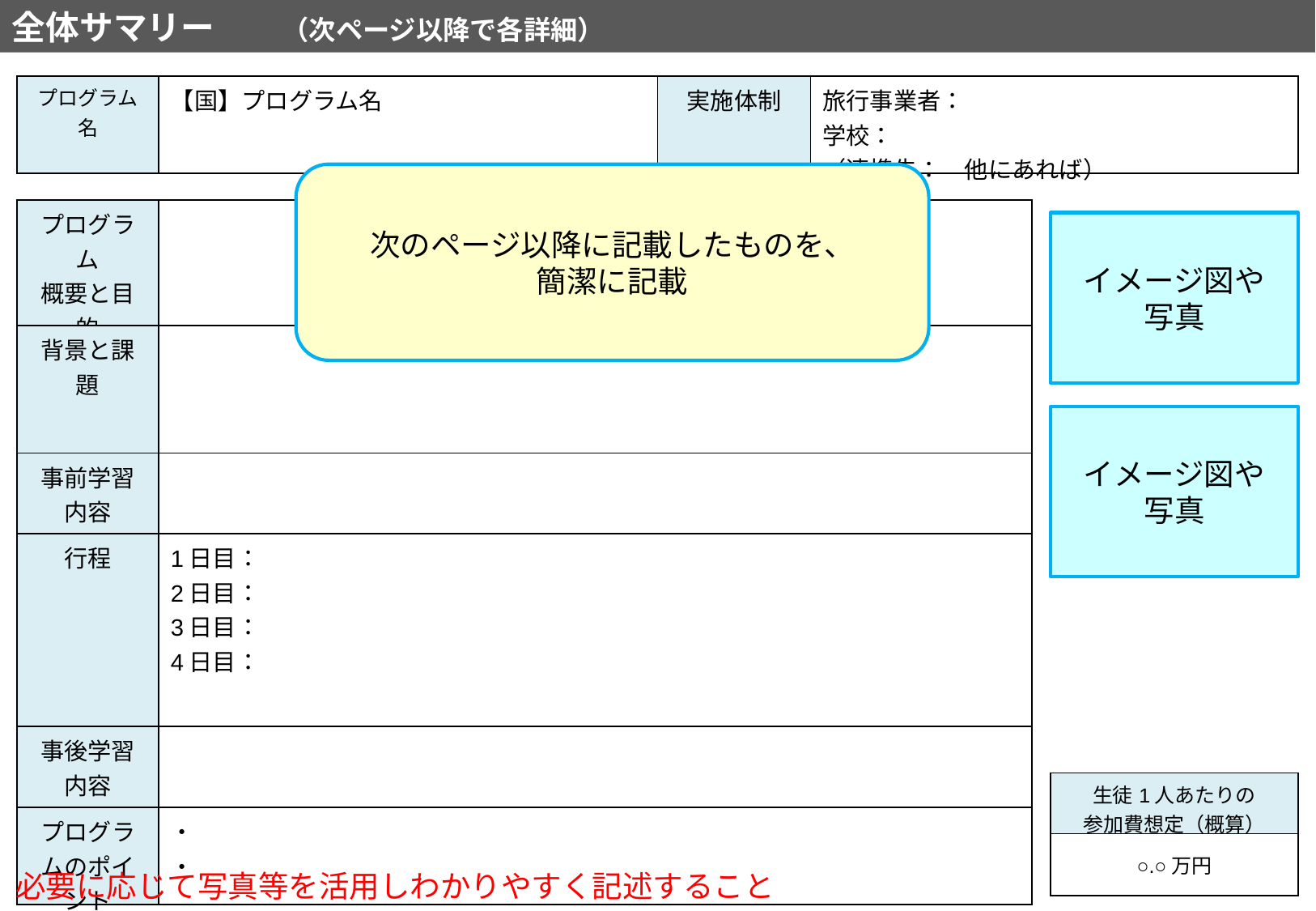

全体サマリー　　（次ページ以降で各詳細）
| プログラム名 | 【国】プログラム名 | 実施体制 | 旅行事業者： 学校： （連携先：　他にあれば） |
| --- | --- | --- | --- |
次のページ以降に記載したものを、
簡潔に記載
| プログラム 概要と目的 |  |
| --- | --- |
| 背景と課題 |  |
| 事前学習内容 |  |
| 行程 | 1日目： 2日目： 3日目： 4日目： |
| 事後学習内容 |  |
| プログラムのポイント | ・ ・ |
イメージ図や
写真
イメージ図や
写真
| 生徒1人あたりの 参加費想定（概算） |
| --- |
| ○.○万円 |
必要に応じて写真等を活用しわかりやすく記述すること